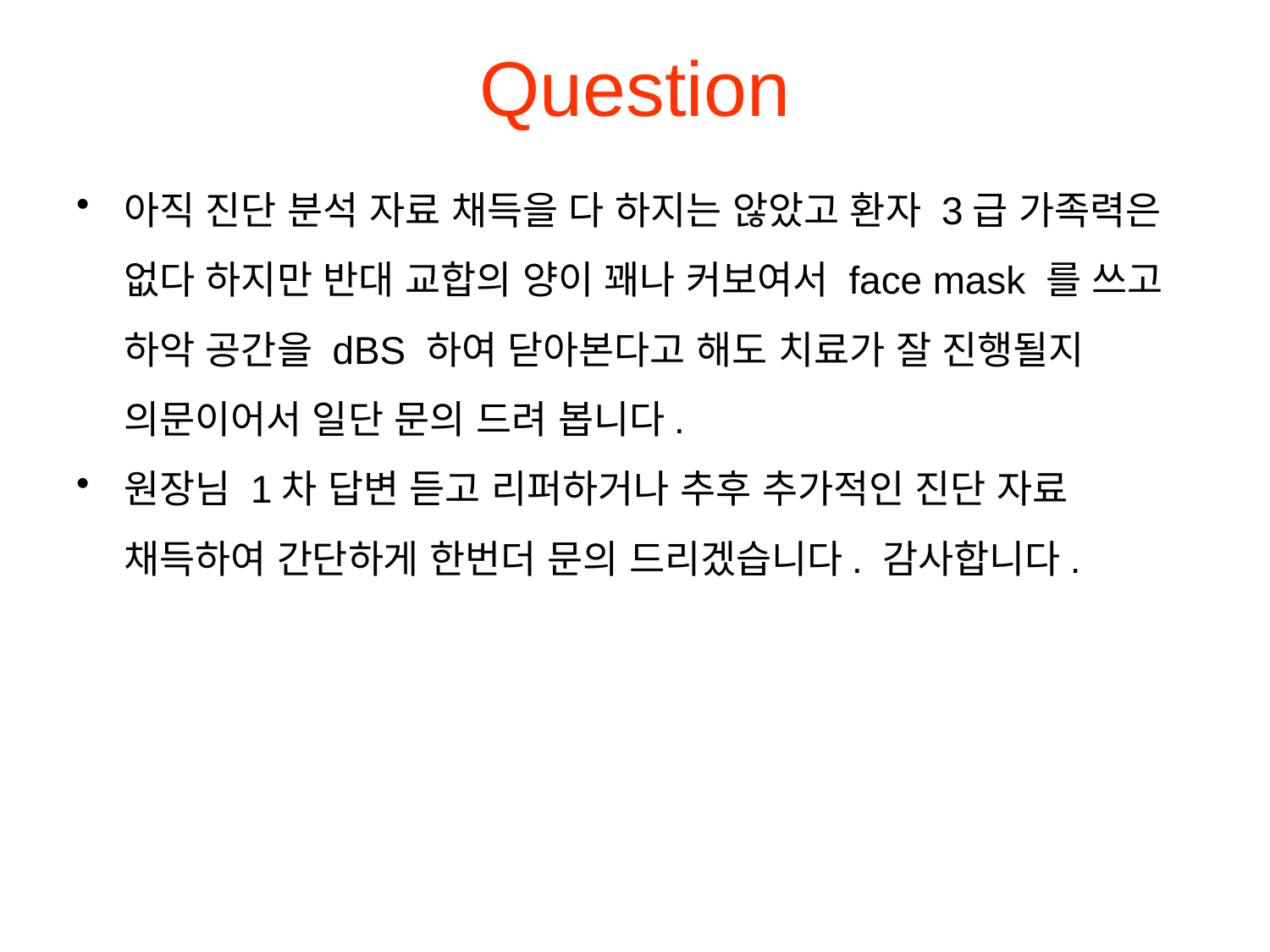

# Question
아직 진단 분석 자료 채득을 다 하지는 않았고 환자 3급 가족력은 없다 하지만 반대 교합의 양이 꽤나 커보여서 face mask 를 쓰고 하악 공간을 dBS 하여 닫아본다고 해도 치료가 잘 진행될지 의문이어서 일단 문의 드려 봅니다.
원장님 1차 답변 듣고 리퍼하거나 추후 추가적인 진단 자료 채득하여 간단하게 한번더 문의 드리겠습니다. 감사합니다.